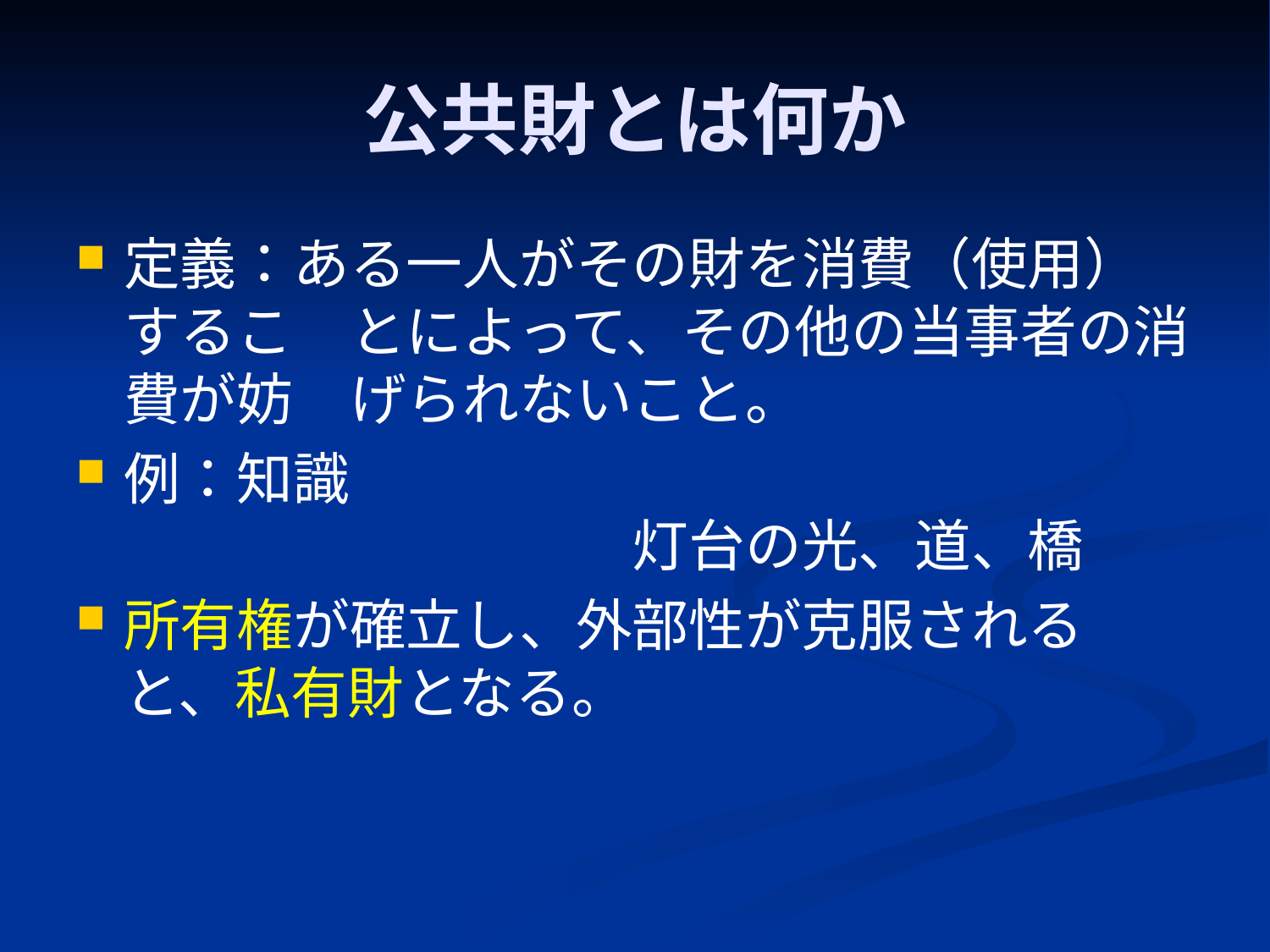

# 公共財とは何か
定義：ある一人がその財を消費（使用）するこ　とによって、その他の当事者の消費が妨　げられないこと。
例：知識　　　　　　　　　　　　　　　　　　　　　　　灯台の光、道、橋
所有権が確立し、外部性が克服されると、私有財となる。